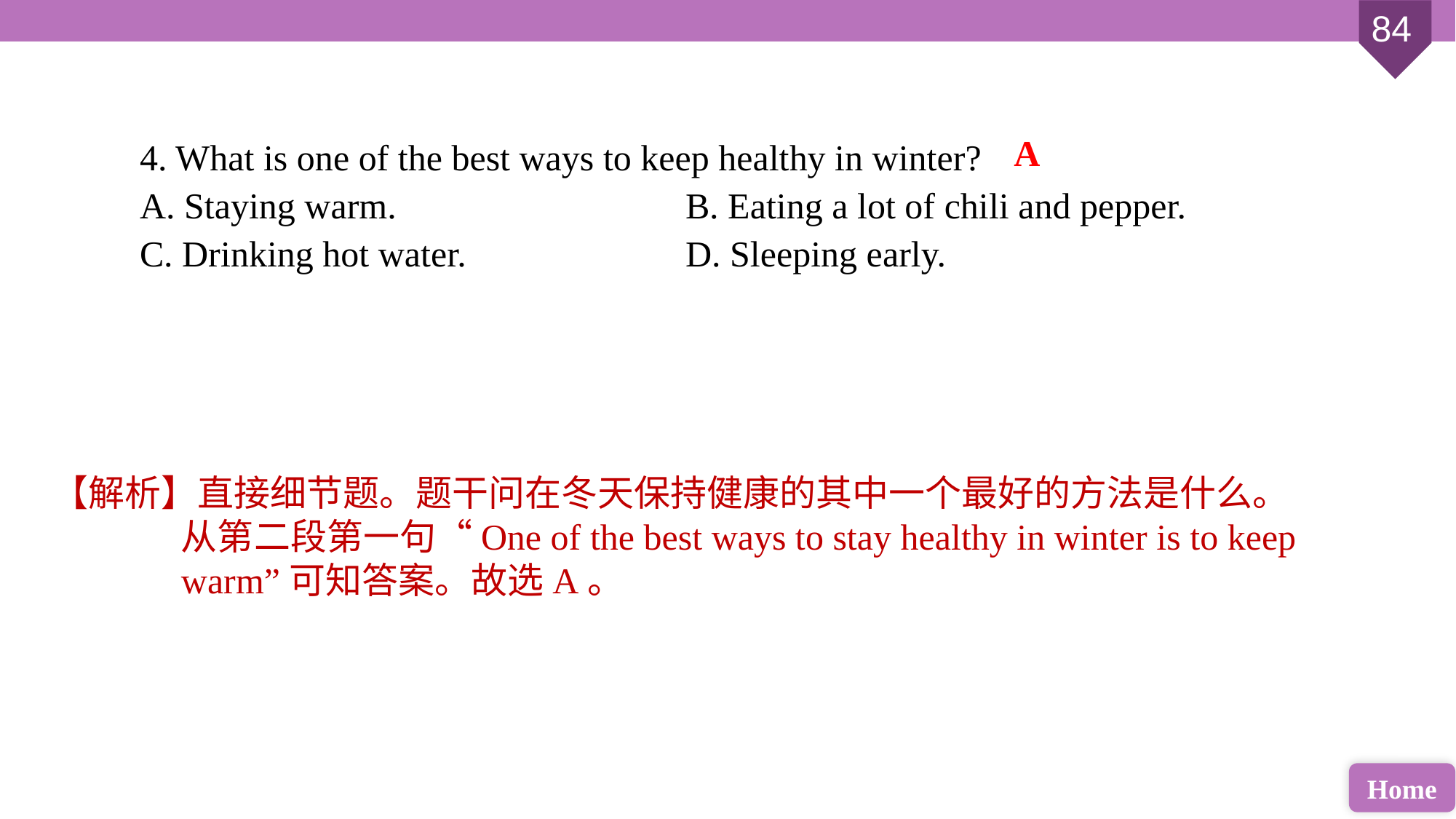

4. What is one of the best ways to keep healthy in winter?
A. Staying warm. 			B. Eating a lot of chili and pepper.
C. Drinking hot water. 		D. Sleeping early.
A
【解析】直接细节题。题干问在冬天保持健康的其中一个最好的方法是什么。从第二段第一句“One of the best ways to stay healthy in winter is to keep warm”可知答案。故选A。